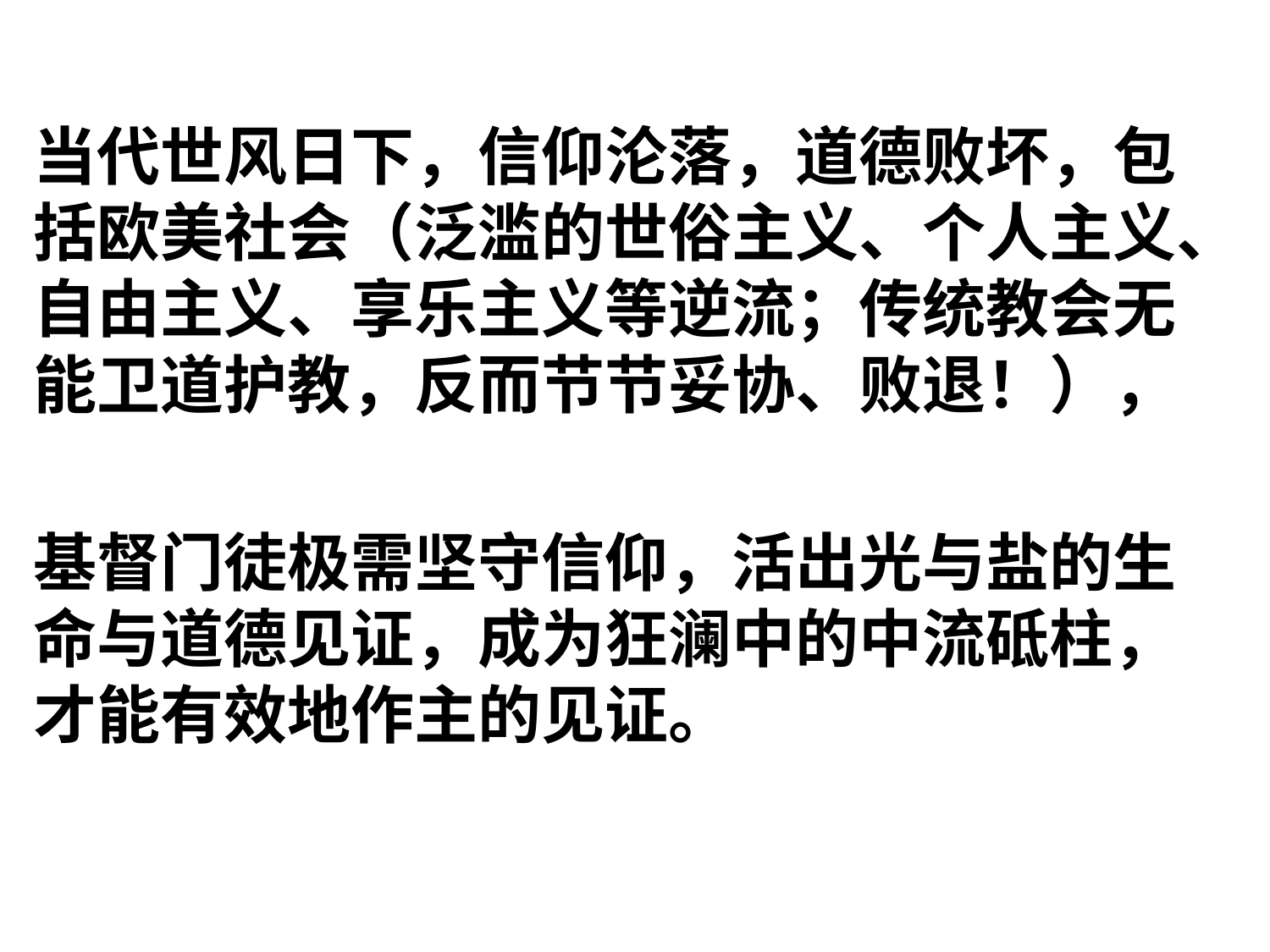

当代世风日下，信仰沦落，道德败坏，包括欧美社会（泛滥的世俗主义、个人主义、自由主义、享乐主义等逆流；传统教会无能卫道护教，反而节节妥协、败退！），

基督门徒极需坚守信仰，活出光与盐的生命与道德见证，成为狂澜中的中流砥柱，才能有效地作主的见证。